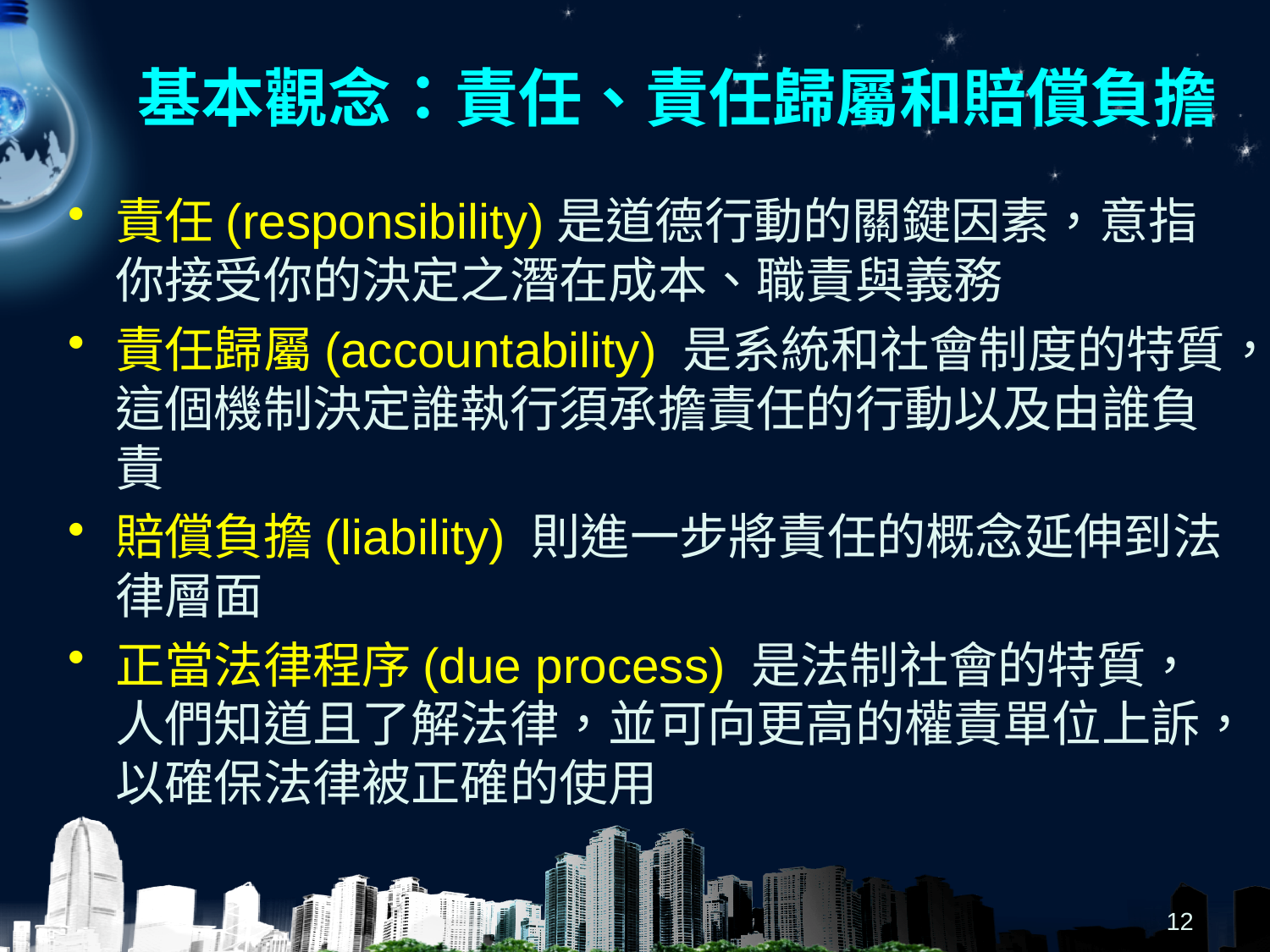

# 基本觀念：責任、責任歸屬和賠償負擔
責任(responsibility)是道德行動的關鍵因素，意指你接受你的決定之潛在成本、職責與義務
責任歸屬(accountability) 是系統和社會制度的特質，這個機制決定誰執行須承擔責任的行動以及由誰負責
賠償負擔(liability) 則進一步將責任的概念延伸到法律層面
正當法律程序(due process) 是法制社會的特質，人們知道且了解法律，並可向更高的權責單位上訴，以確保法律被正確的使用
12